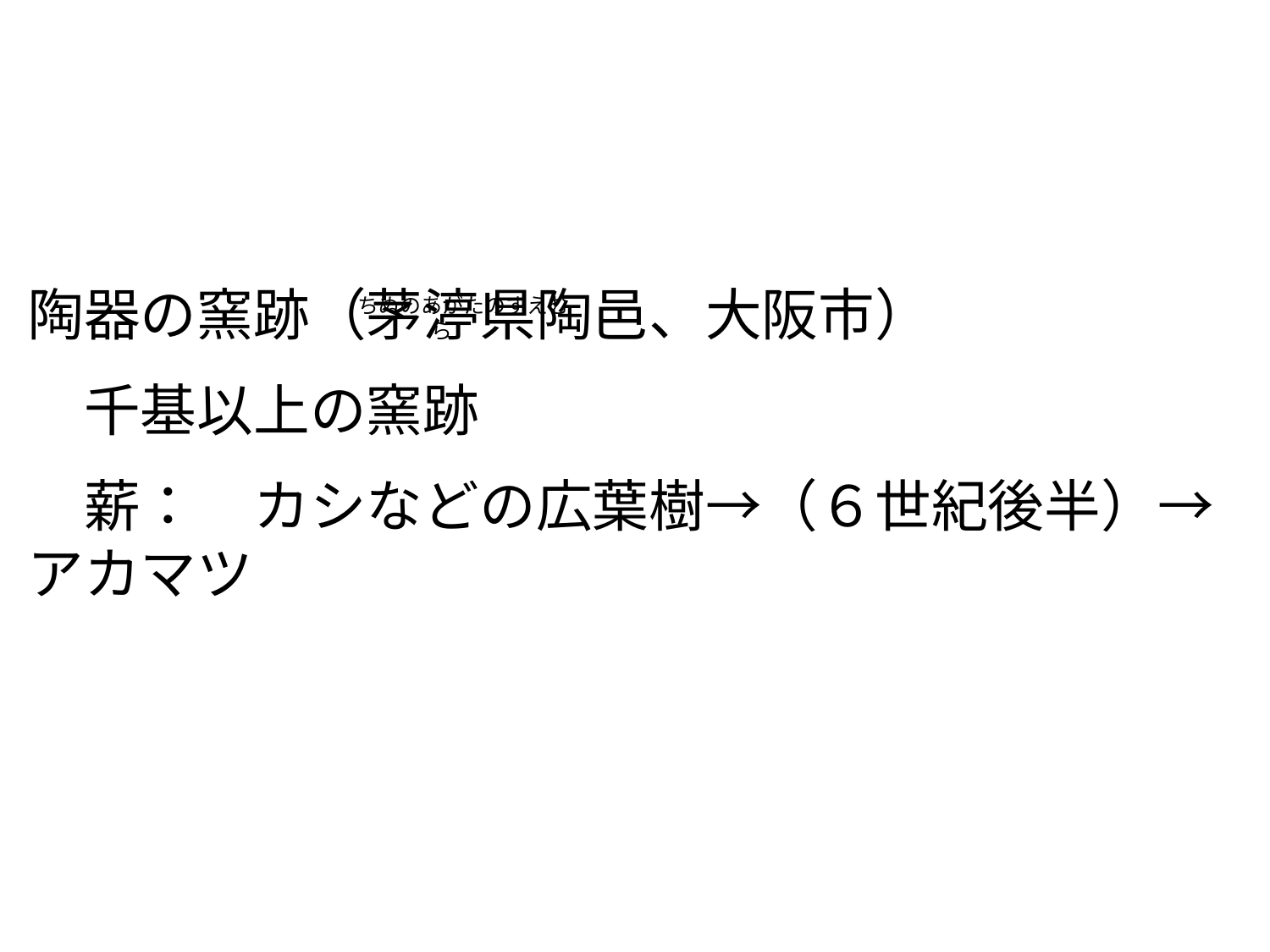

ちぬのあがたのすえむら
陶器の窯跡（茅渟県陶邑、大阪市）
　千基以上の窯跡
　薪：　カシなどの広葉樹→（６世紀後半）→アカマツ